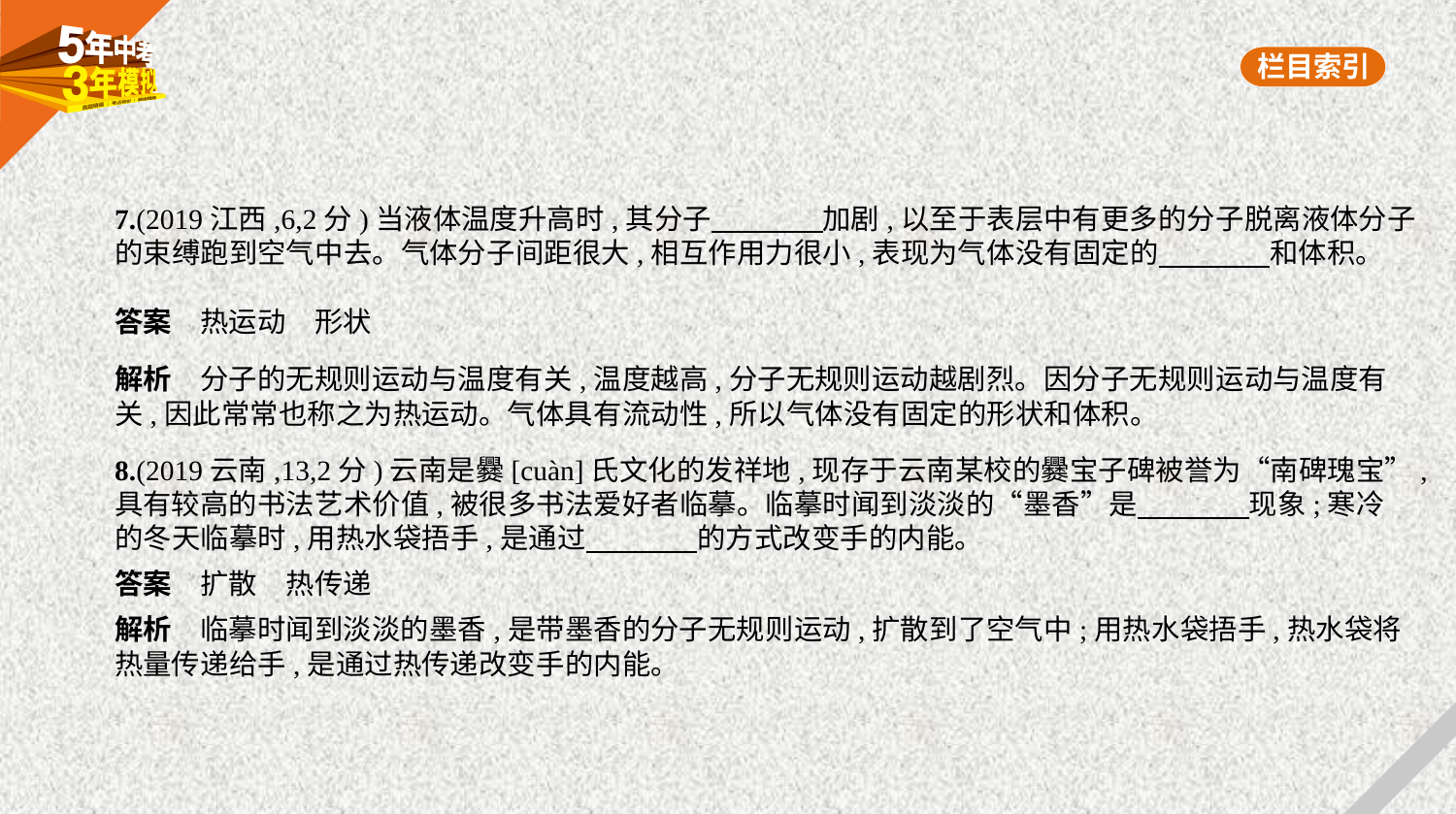

7.(2019江西,6,2分)当液体温度升高时,其分子　　　    加剧,以至于表层中有更多的分子脱离液体分子
的束缚跑到空气中去。气体分子间距很大,相互作用力很小,表现为气体没有固定的　　　    和体积。
答案　热运动　形状
解析　分子的无规则运动与温度有关,温度越高,分子无规则运动越剧烈。因分子无规则运动与温度有
关,因此常常也称之为热运动。气体具有流动性,所以气体没有固定的形状和体积。
8.(2019云南,13,2分)云南是爨[cuàn]氏文化的发祥地,现存于云南某校的爨宝子碑被誉为“南碑瑰宝”,
具有较高的书法艺术价值,被很多书法爱好者临摹。临摹时闻到淡淡的“墨香”是　　　    现象;寒冷
的冬天临摹时,用热水袋捂手,是通过　　　    的方式改变手的内能。
答案　扩散　热传递
解析　临摹时闻到淡淡的墨香,是带墨香的分子无规则运动,扩散到了空气中;用热水袋捂手,热水袋将
热量传递给手,是通过热传递改变手的内能。